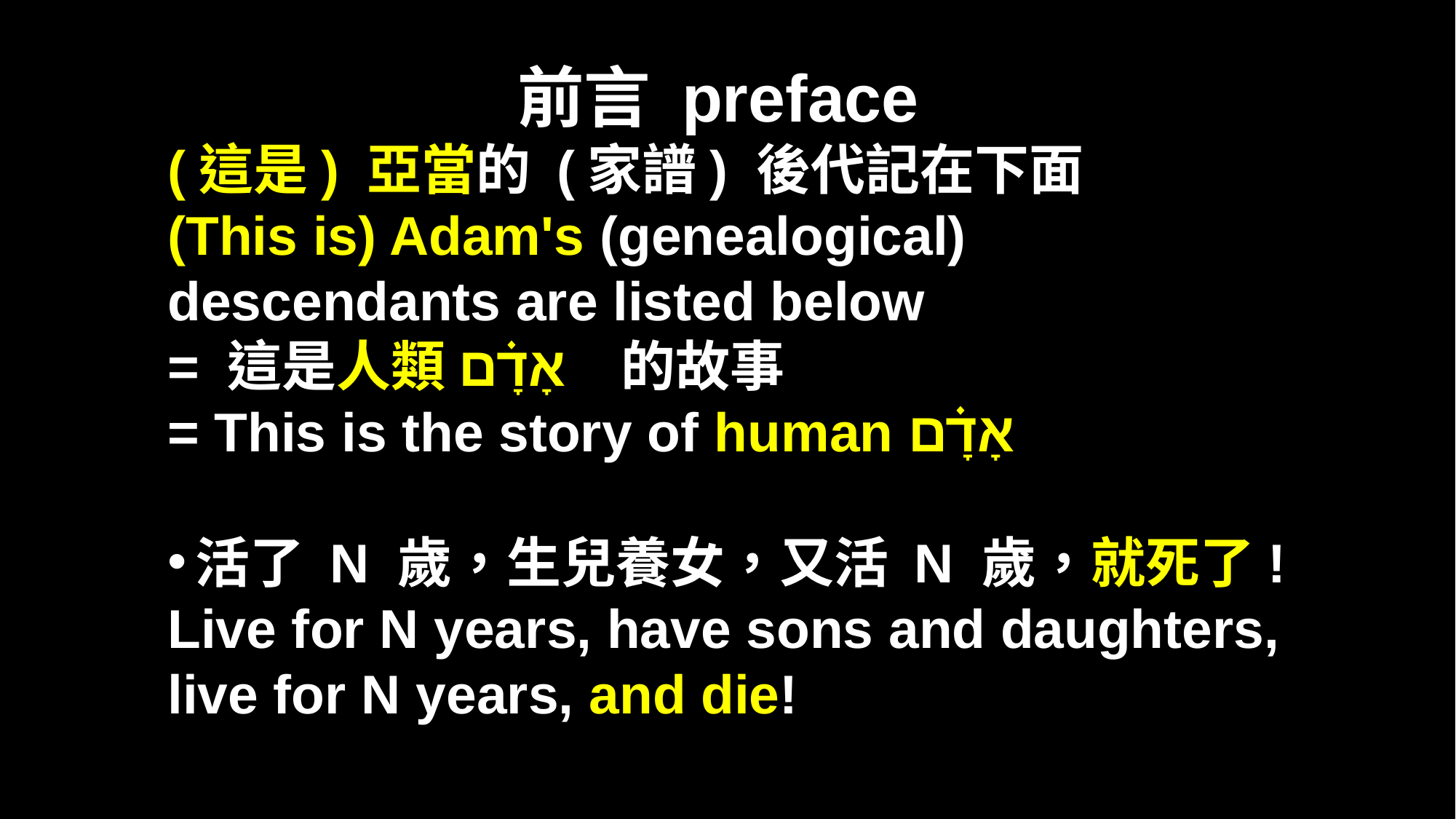

前言 preface
(這是) 亞當的 (家譜) 後代記在下面
(This is) Adam's (genealogical) descendants are listed below
= 這是人類אָדָ֗ם   的故事
= This is the story of human אָדָ֗ם

活了 N 歲，生兒養女，又活 N 歲，就死了!
Live for N years, have sons and daughters, live for N years, and die!